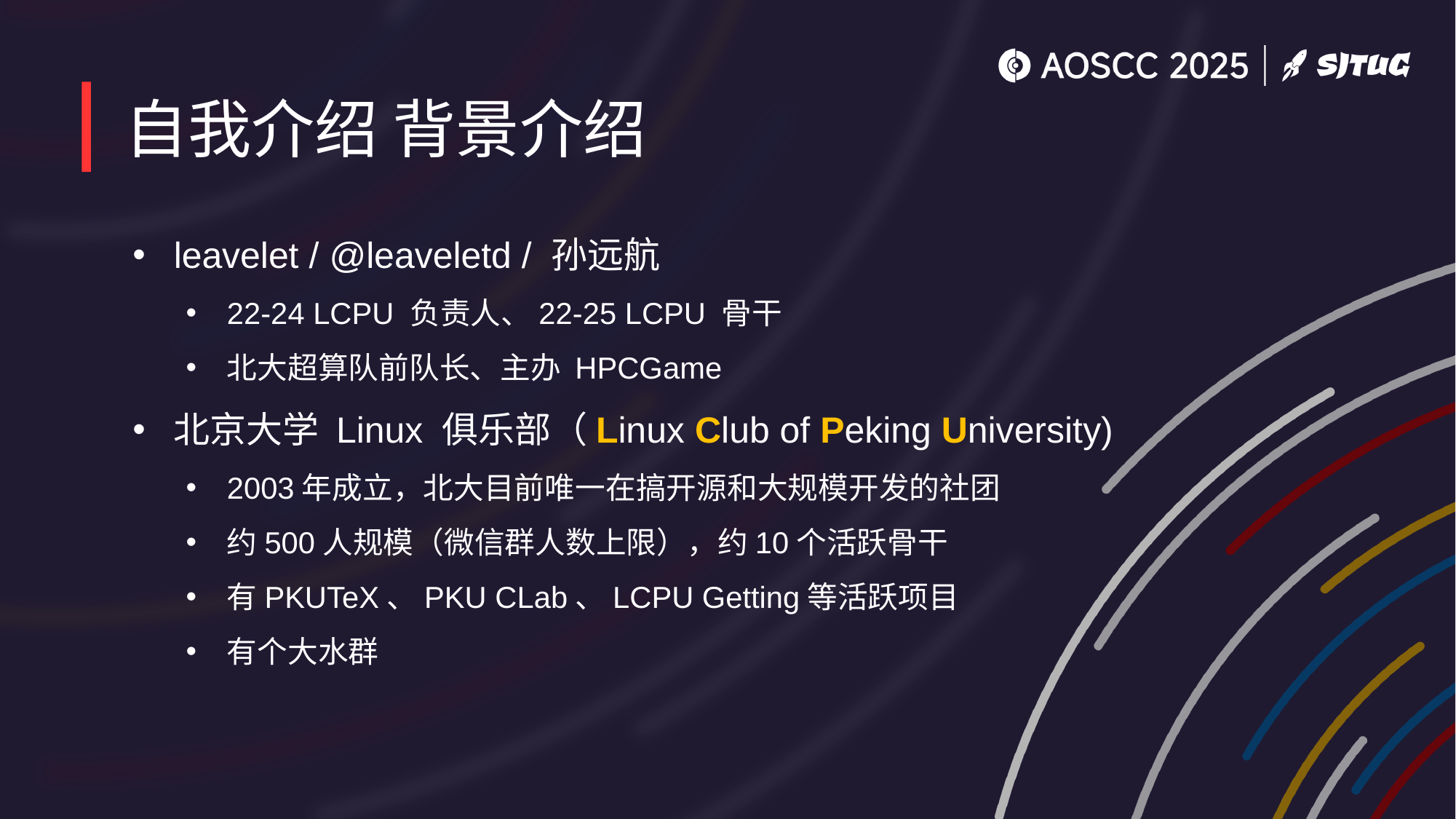

# 自我介绍 背景介绍
leavelet / @leaveletd / 孙远航
22-24 LCPU 负责人、22-25 LCPU 骨干
北大超算队前队长、主办 HPCGame
北京大学 Linux 俱乐部（Linux Club of Peking University)
2003年成立，北大目前唯一在搞开源和大规模开发的社团
约500人规模（微信群人数上限），约10个活跃骨干
有PKUTeX、PKU CLab、LCPU Getting等活跃项目
有个大水群